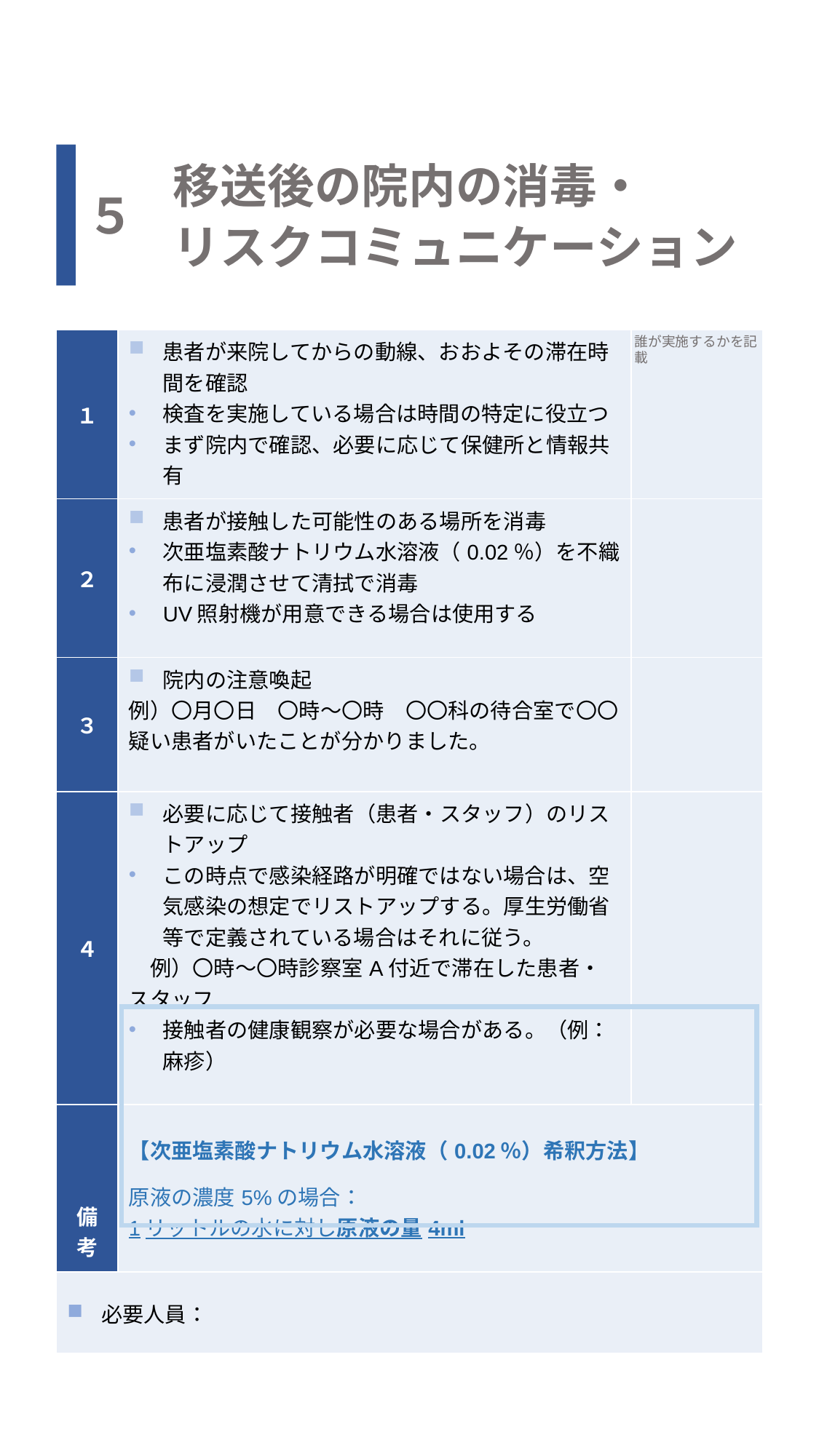

移送後の院内の消毒・
リスクコミュニケーション
５
誰が実施するかを記載
| １ | 患者が来院してからの動線、おおよその滞在時間を確認 検査を実施している場合は時間の特定に役立つ まず院内で確認、必要に応じて保健所と情報共有 |  |
| --- | --- | --- |
| ２ | 患者が接触した可能性のある場所を消毒 次亜塩素酸ナトリウム水溶液（0.02％）を不織布に浸潤させて清拭で消毒 UV照射機が用意できる場合は使用する |  |
| ３ | 院内の注意喚起 例）〇月〇日　〇時～〇時　〇〇科の待合室で〇〇疑い患者がいたことが分かりました。 |  |
| ４ | 必要に応じて接触者（患者・スタッフ）のリストアップ この時点で感染経路が明確ではない場合は、空気感染の想定でリストアップする。厚生労働省等で定義されている場合はそれに従う。 　例）〇時～〇時診察室A付近で滞在した患者・スタッフ 接触者の健康観察が必要な場合がある。（例：麻疹） |  |
| 備考 | 【次亜塩素酸ナトリウム水溶液（0.02％）希釈方法】 原液の濃度5%の場合： 1リットルの水に対し原液の量4ml ※薄めた消毒液は時間が経つと分解するため、使用の都度原液を希釈し必要な量だけ作り、作り置きをしない |  |

| 必要人員： |
| --- |